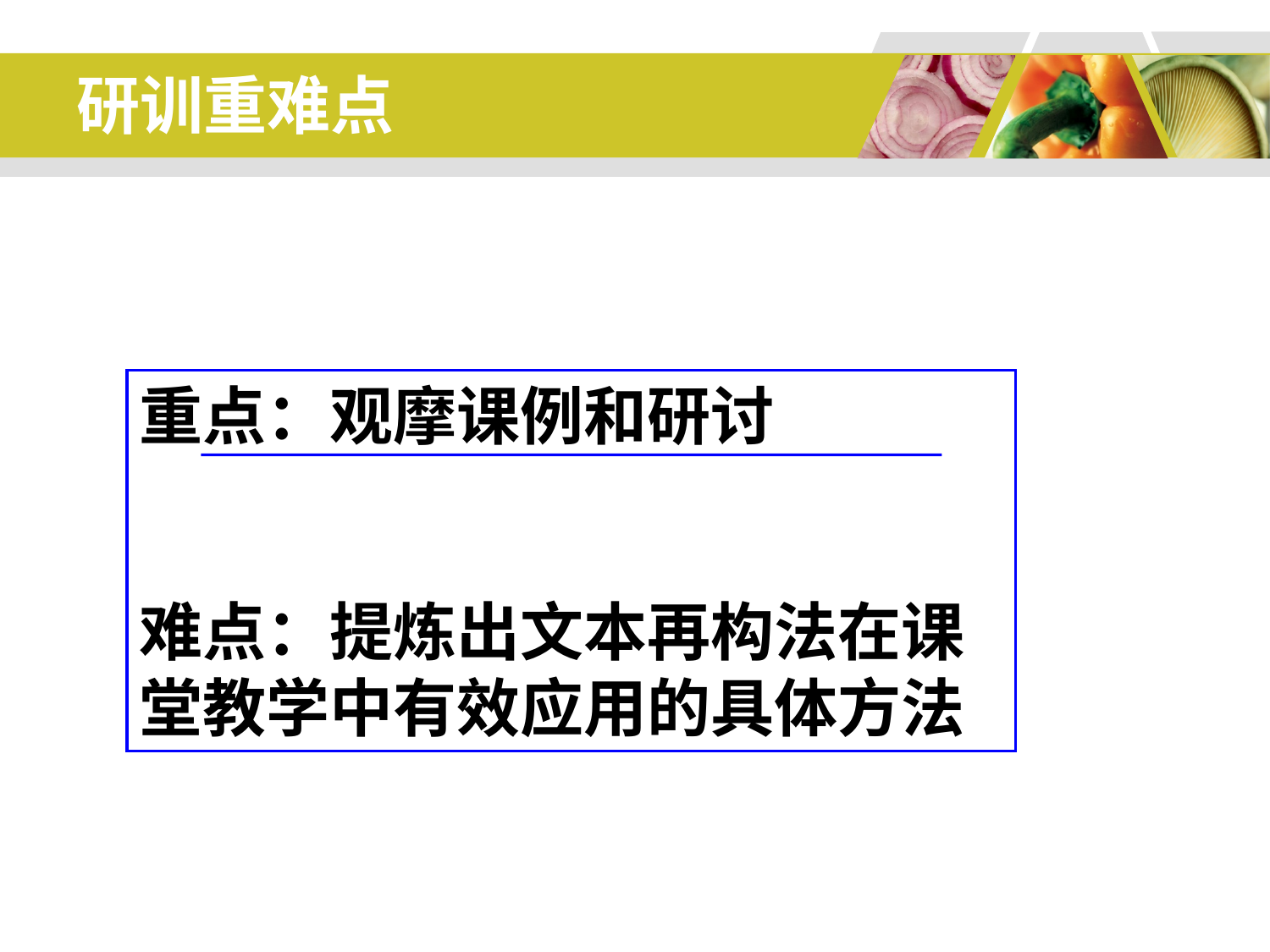

# 研训重难点
重点：观摩课例和研讨

难点：提炼出文本再构法在课堂教学中有效应用的具体方法